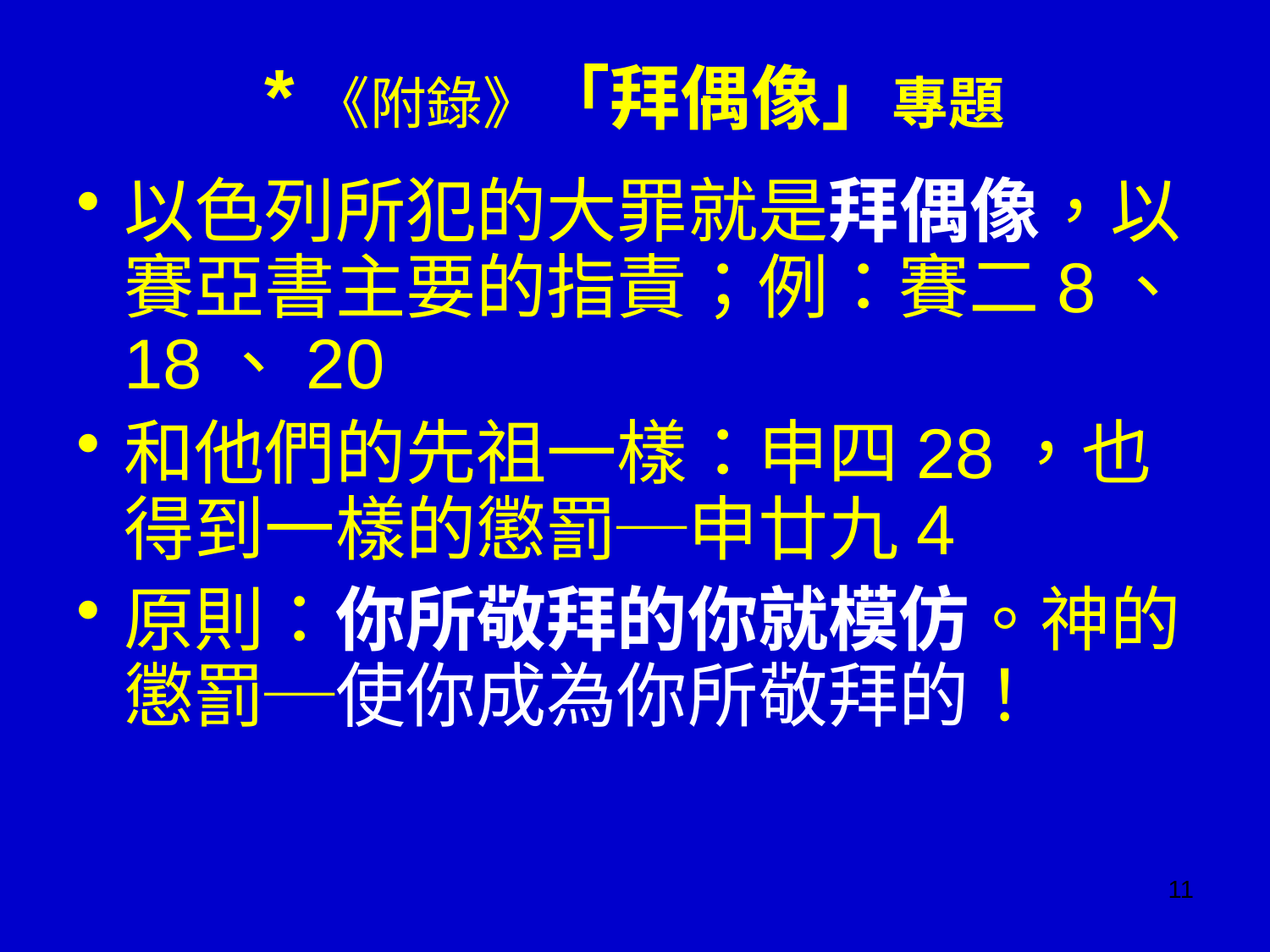

# *《附錄》「拜偶像」專題
以色列所犯的大罪就是拜偶像，以賽亞書主要的指責；例：賽二8、18、20
和他們的先祖一樣：申四28，也得到一樣的懲罰─申廿九4
原則：你所敬拜的你就模仿。神的懲罰─使你成為你所敬拜的！
11